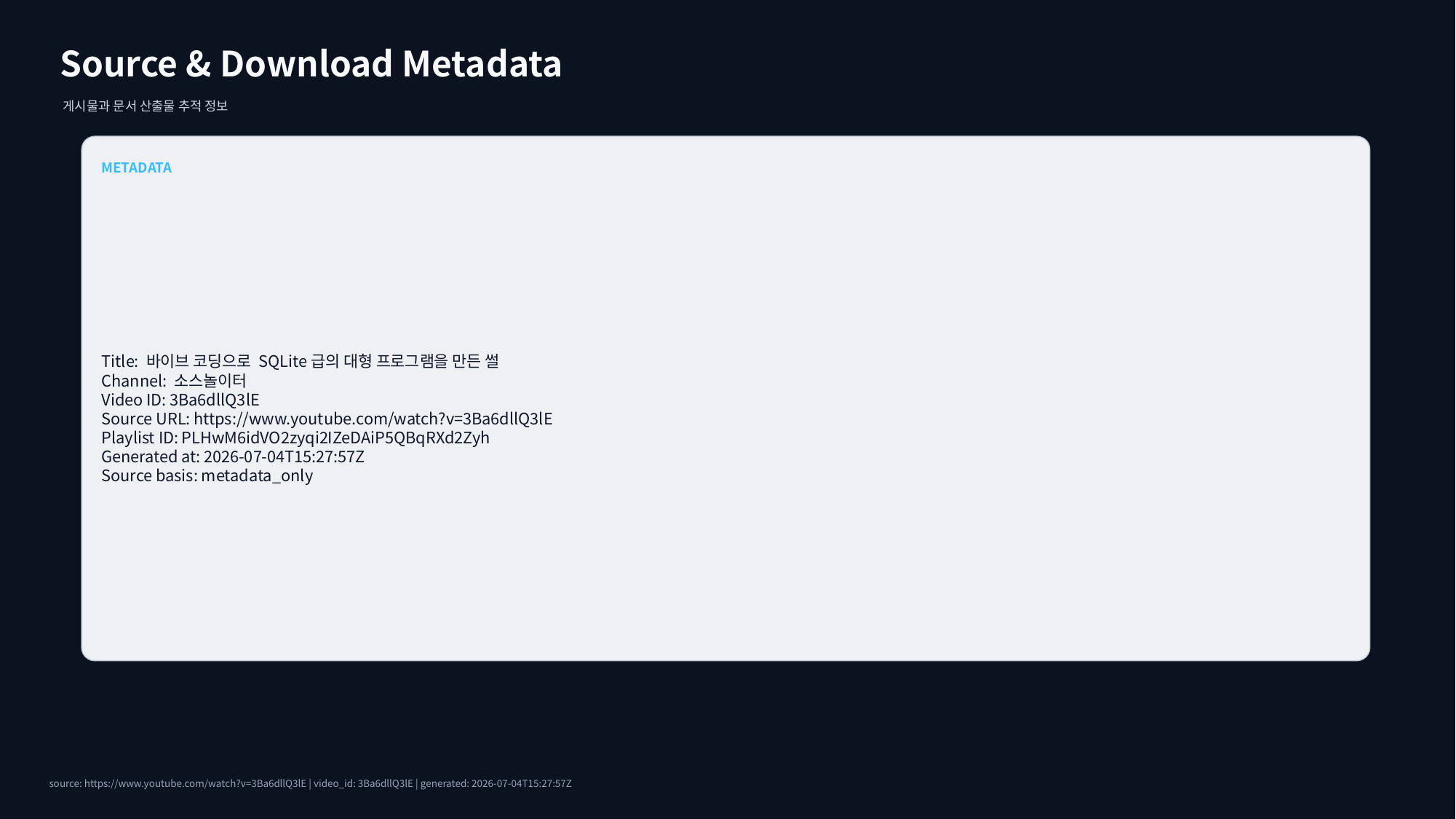

Source & Download Metadata
게시물과 문서 산출물 추적 정보

METADATA
Title: 바이브 코딩으로 SQLite급의 대형 프로그램을 만든 썰
Channel: 소스놀이터
Video ID: 3Ba6dllQ3lE
Source URL: https://www.youtube.com/watch?v=3Ba6dllQ3lE
Playlist ID: PLHwM6idVO2zyqi2IZeDAiP5QBqRXd2Zyh
Generated at: 2026-07-04T15:27:57Z
Source basis: metadata_only
source: https://www.youtube.com/watch?v=3Ba6dllQ3lE | video_id: 3Ba6dllQ3lE | generated: 2026-07-04T15:27:57Z